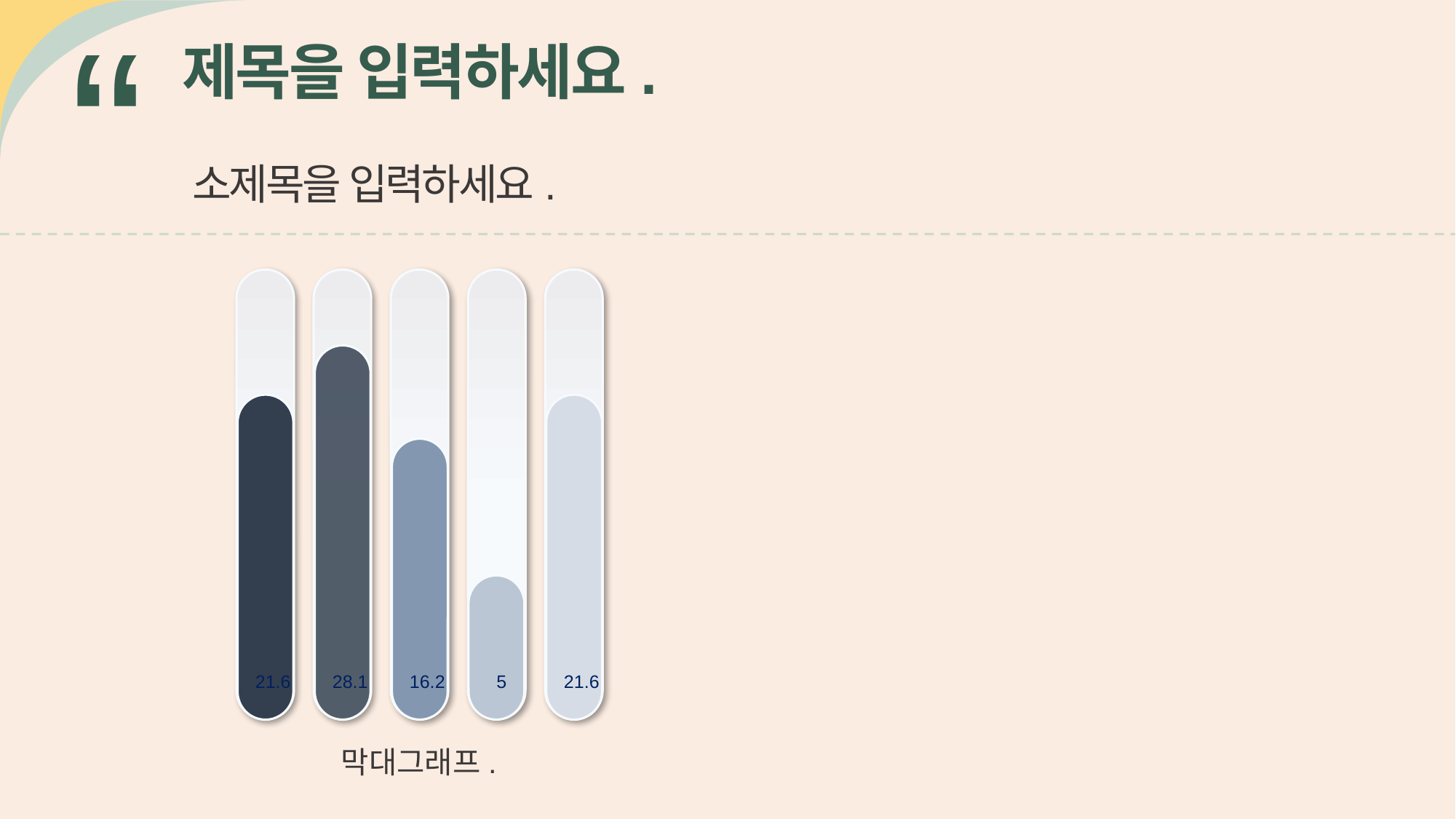

제목을 입력하세요.
소제목을 입력하세요.

21.6
28.1
16.2
5
21.6
막대그래프.